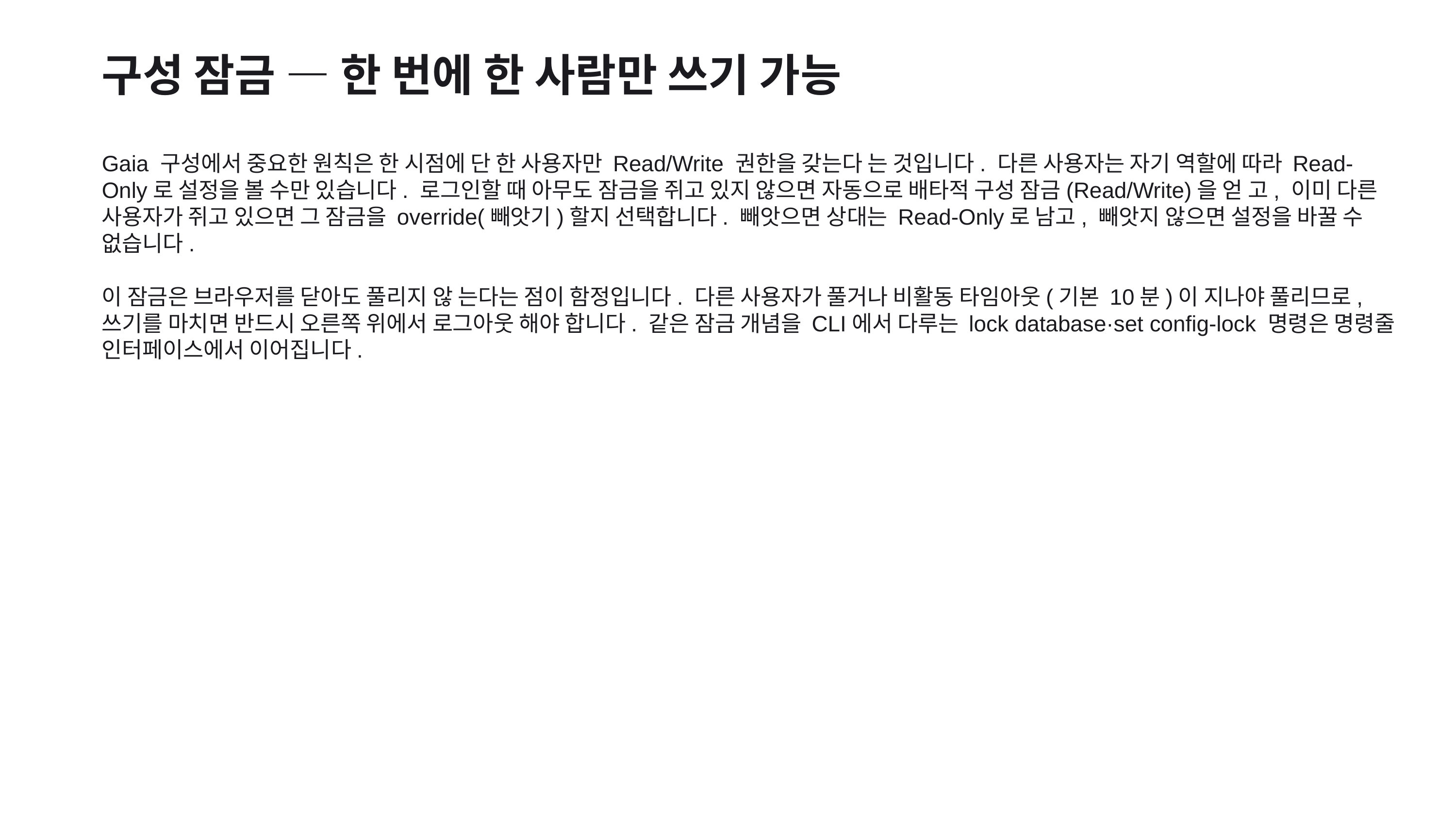

구성 잠금 — 한 번에 한 사람만 쓰기 가능
Gaia 구성에서 중요한 원칙은 한 시점에 단 한 사용자만 Read/Write 권한을 갖는다 는 것입니다. 다른 사용자는 자기 역할에 따라 Read-Only로 설정을 볼 수만 있습니다. 로그인할 때 아무도 잠금을 쥐고 있지 않으면 자동으로 배타적 구성 잠금(Read/Write)을 얻 고, 이미 다른 사용자가 쥐고 있으면 그 잠금을 override(빼앗기)할지 선택합니다. 빼앗으면 상대는 Read-Only로 남고, 빼앗지 않으면 설정을 바꿀 수 없습니다.

이 잠금은 브라우저를 닫아도 풀리지 않 는다는 점이 함정입니다. 다른 사용자가 풀거나 비활동 타임아웃(기본 10분)이 지나야 풀리므로, 쓰기를 마치면 반드시 오른쪽 위에서 로그아웃 해야 합니다. 같은 잠금 개념을 CLI에서 다루는 lock database·set config-lock 명령은 명령줄 인터페이스에서 이어집니다.